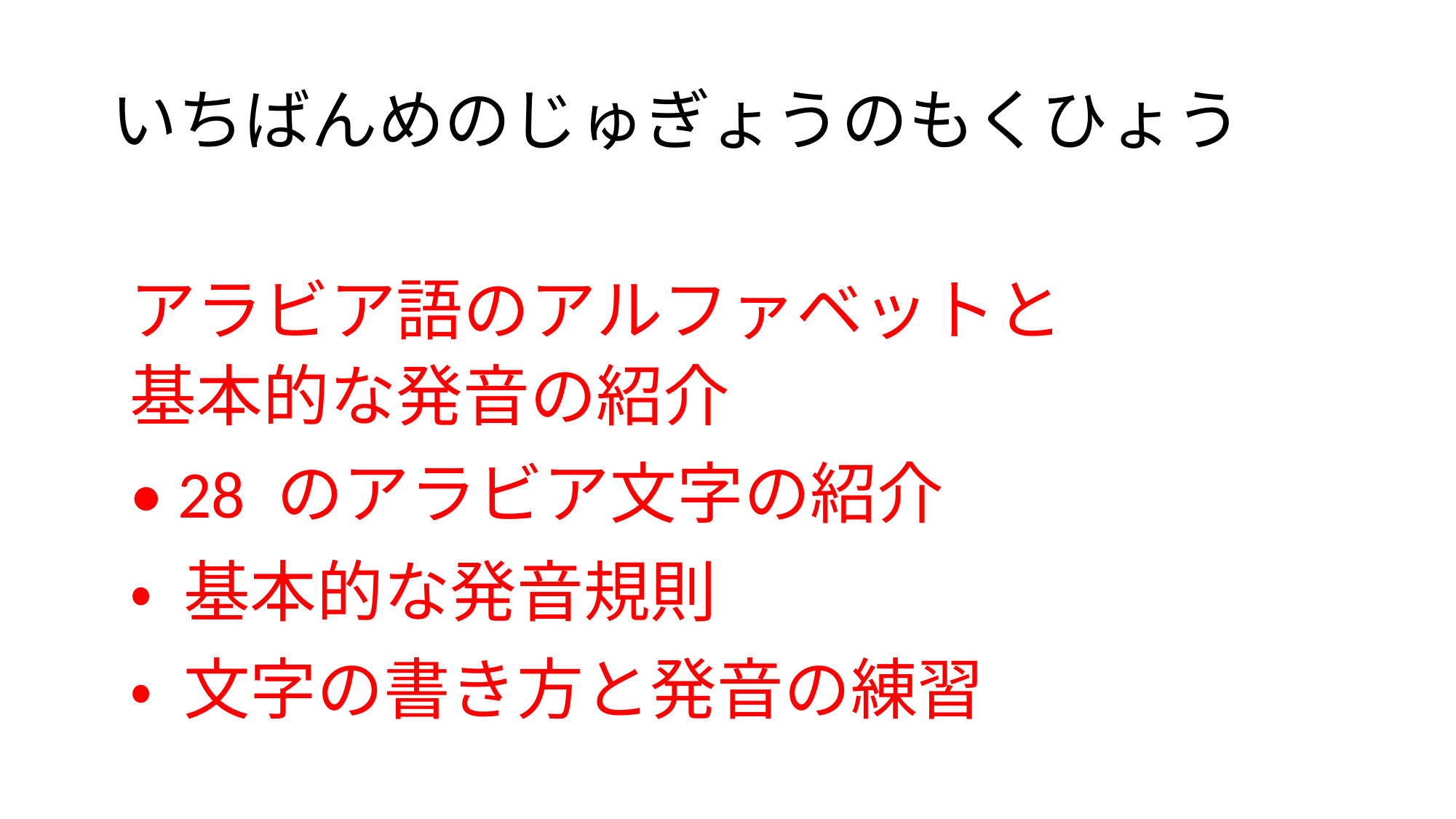

# いちばんめのじゅぎょうのもくひょう
アラビア語のアルファベットと基本的な発音の紹介
• 28 のアラビア文字の紹介
• 基本的な発音規則
• 文字の書き方と発音の練習